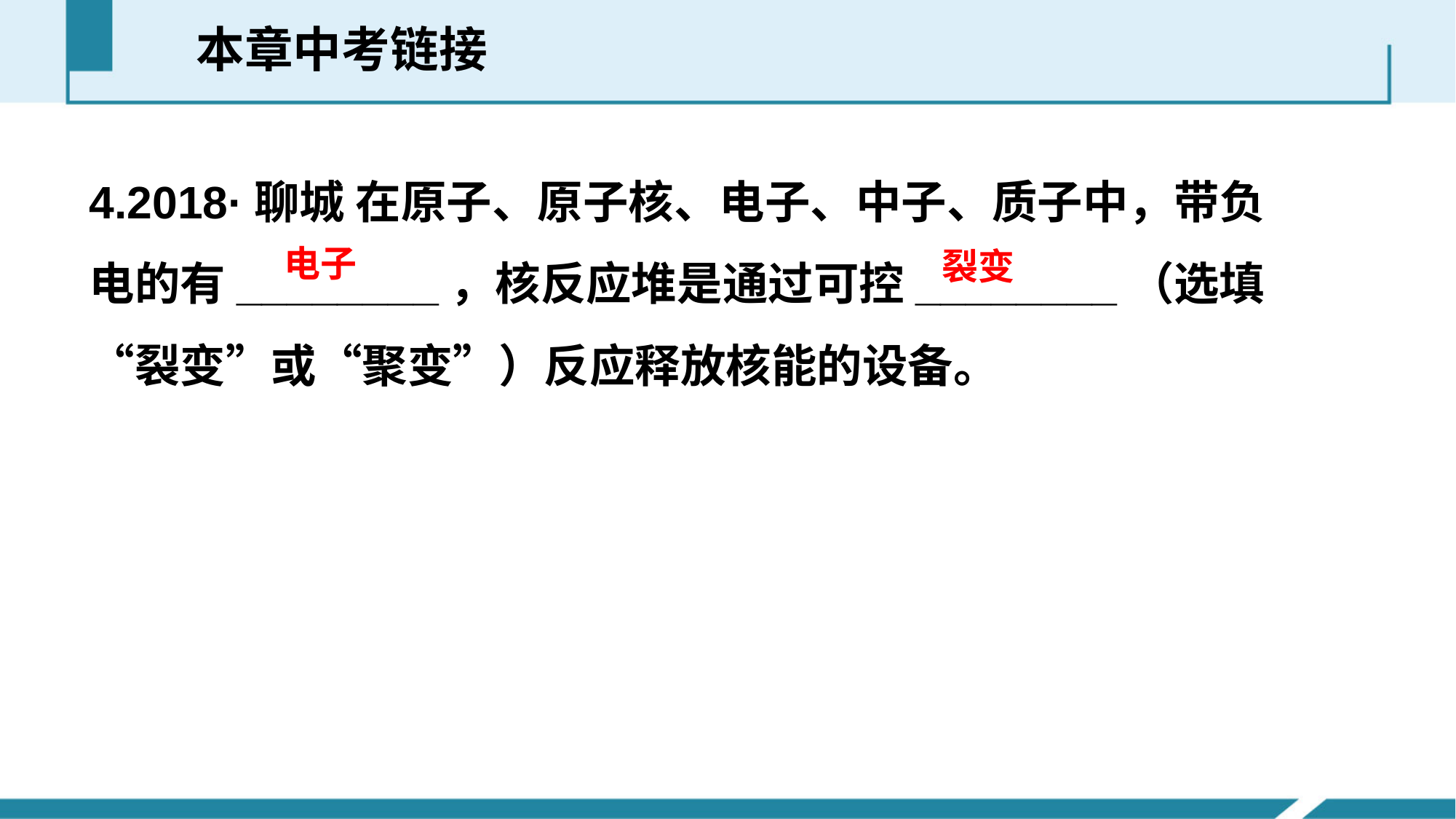

本章中考链接
4.2018·聊城 在原子、原子核、电子、中子、质子中，带负电的有________，核反应堆是通过可控________（选填“裂变”或“聚变”）反应释放核能的设备。
电子
裂变